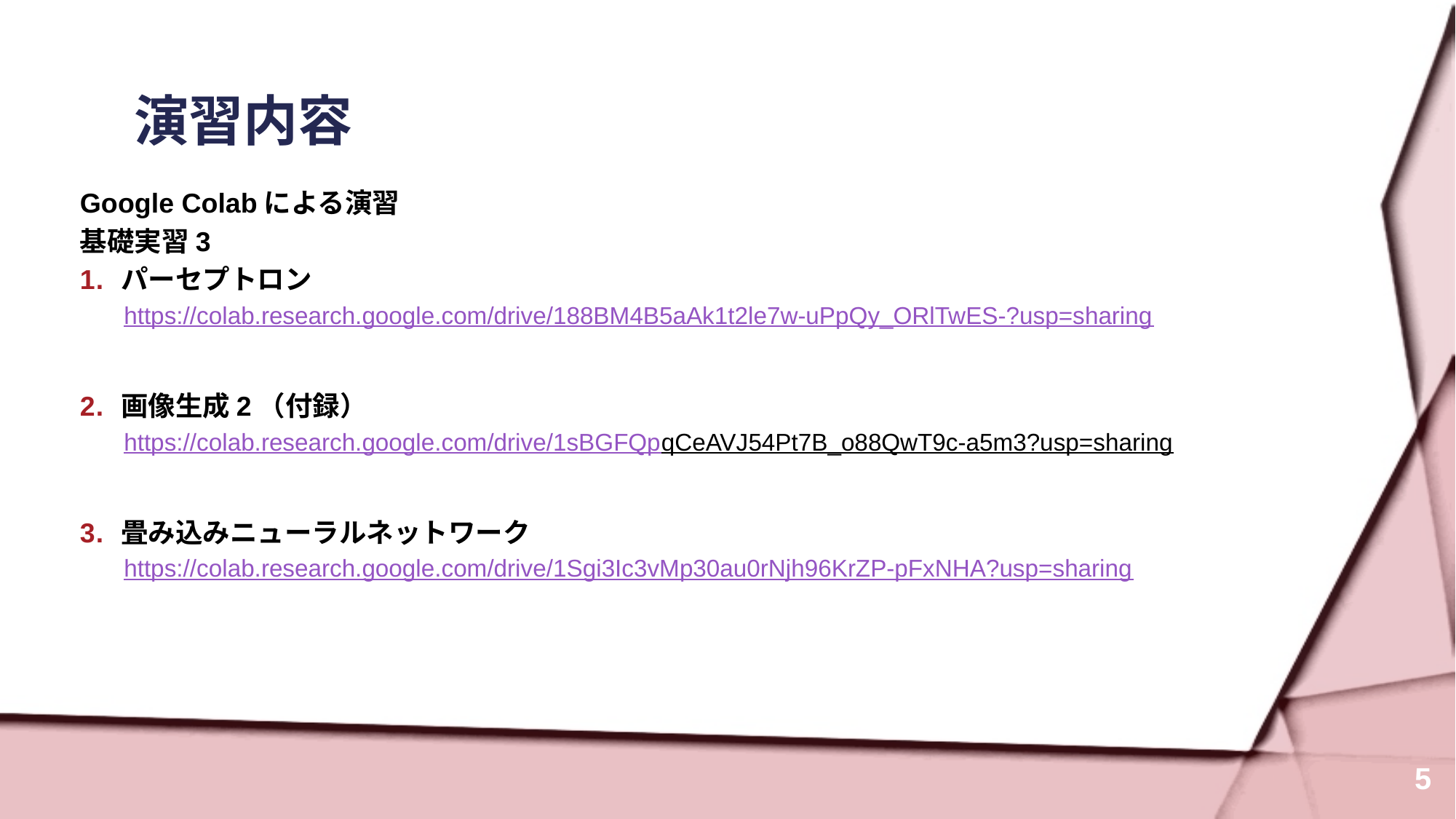

# 演習内容
Google Colabによる演習
基礎実習3
パーセプトロン
https://colab.research.google.com/drive/188BM4B5aAk1t2le7w-uPpQy_ORlTwES-?usp=sharing

画像生成2（付録）
https://colab.research.google.com/drive/1sBGFQpqCeAVJ54Pt7B_o88QwT9c-a5m3?usp=sharing

畳み込みニューラルネットワーク
https://colab.research.google.com/drive/1Sgi3Ic3vMp30au0rNjh96KrZP-pFxNHA?usp=sharing

5